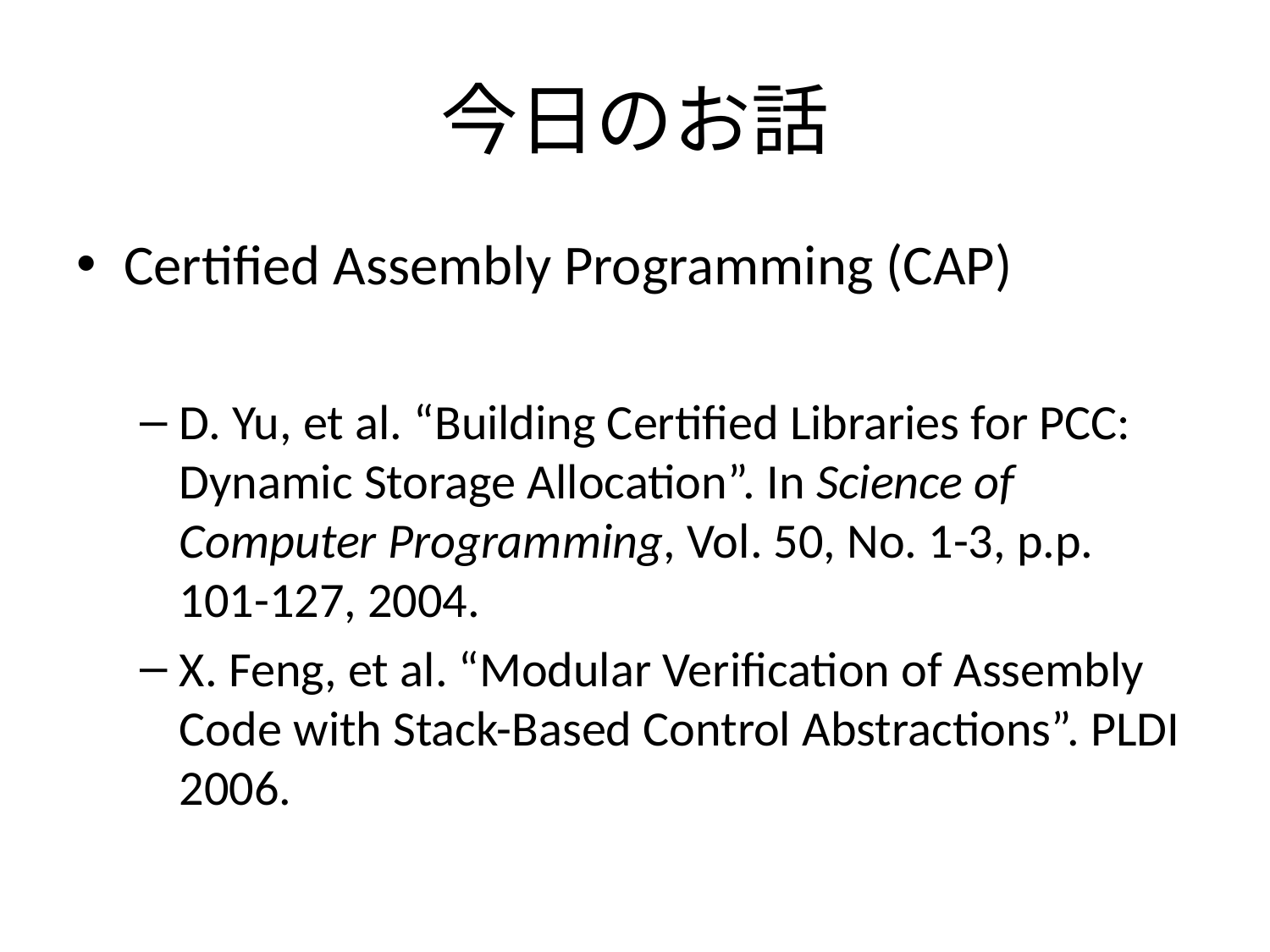

# 今日のお話
Certified Assembly Programming (CAP)

D. Yu, et al. “Building Certified Libraries for PCC: Dynamic Storage Allocation”. In Science of Computer Programming, Vol. 50, No. 1-3, p.p. 101-127, 2004.
X. Feng, et al. “Modular Verification of Assembly Code with Stack-Based Control Abstractions”. PLDI 2006.